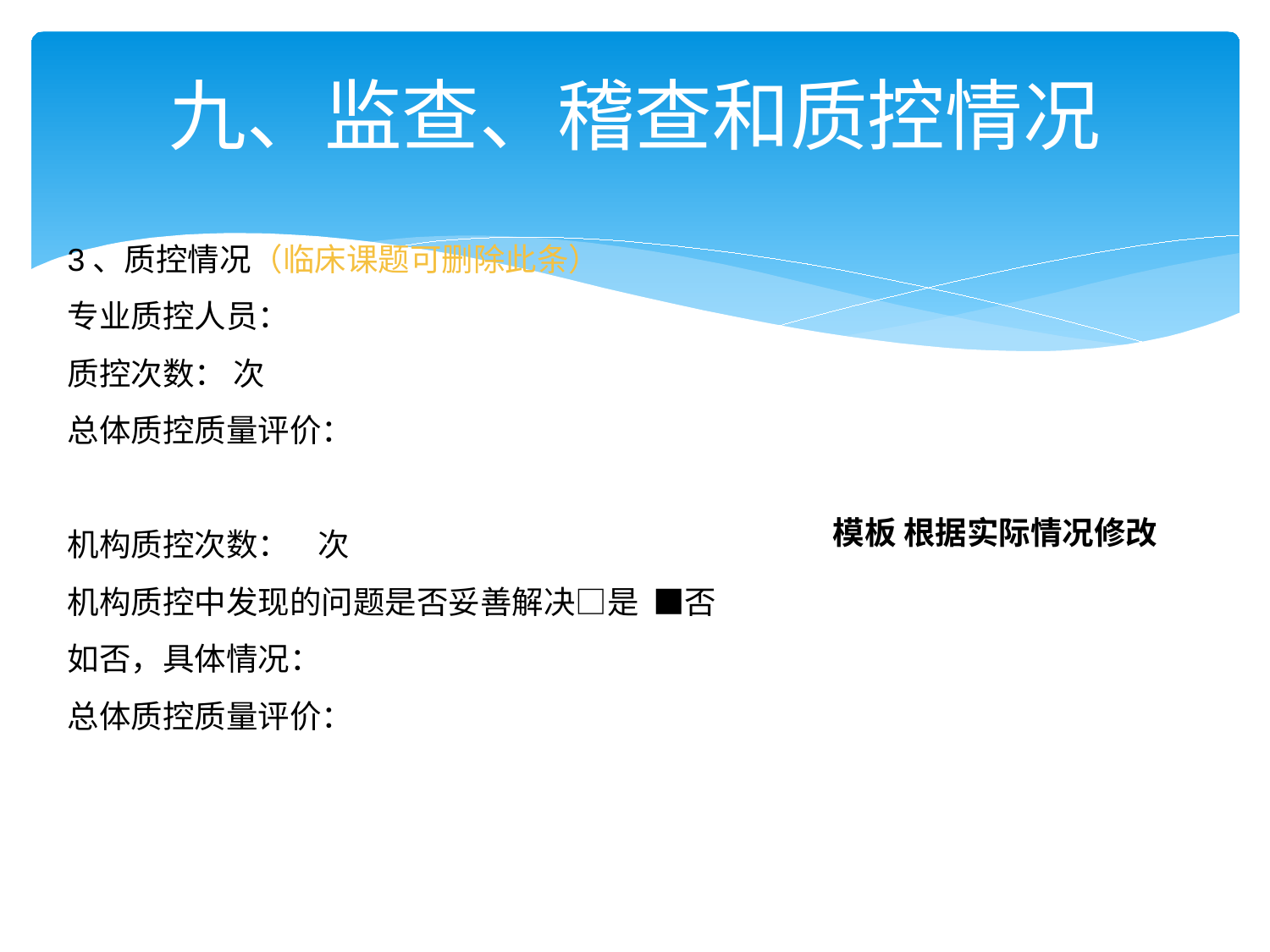

# 九、监查、稽查和质控情况

3、质控情况（临床课题可删除此条）
专业质控人员：
质控次数： 次
总体质控质量评价：

机构质控次数：    次
机构质控中发现的问题是否妥善解决□是  ■否
如否，具体情况：
总体质控质量评价：

模板 根据实际情况修改